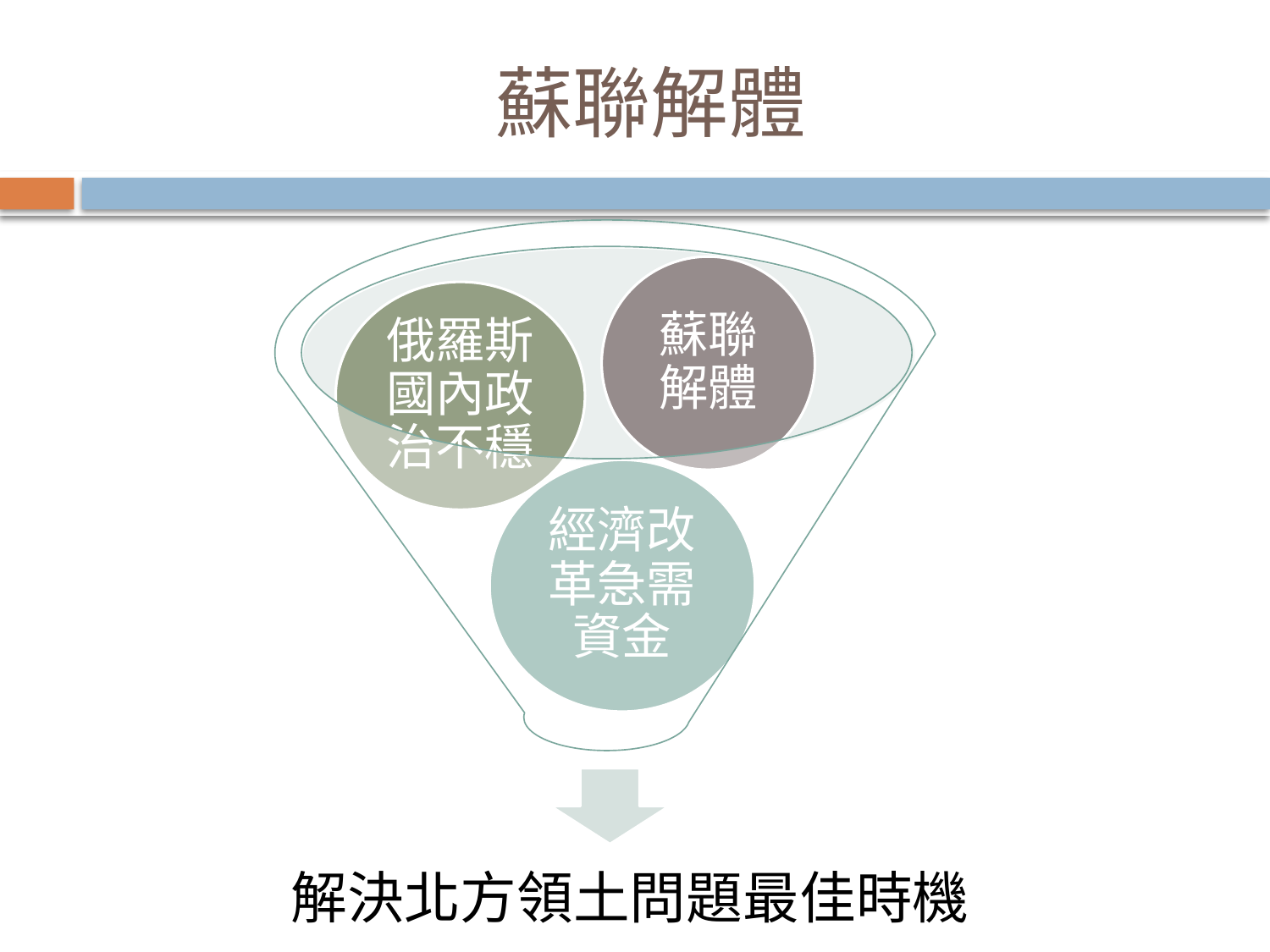

# 蘇聯解體
解決北方領土問題最佳時機
經濟改革急需資金
俄羅斯國內政治不穩
蘇聯解體